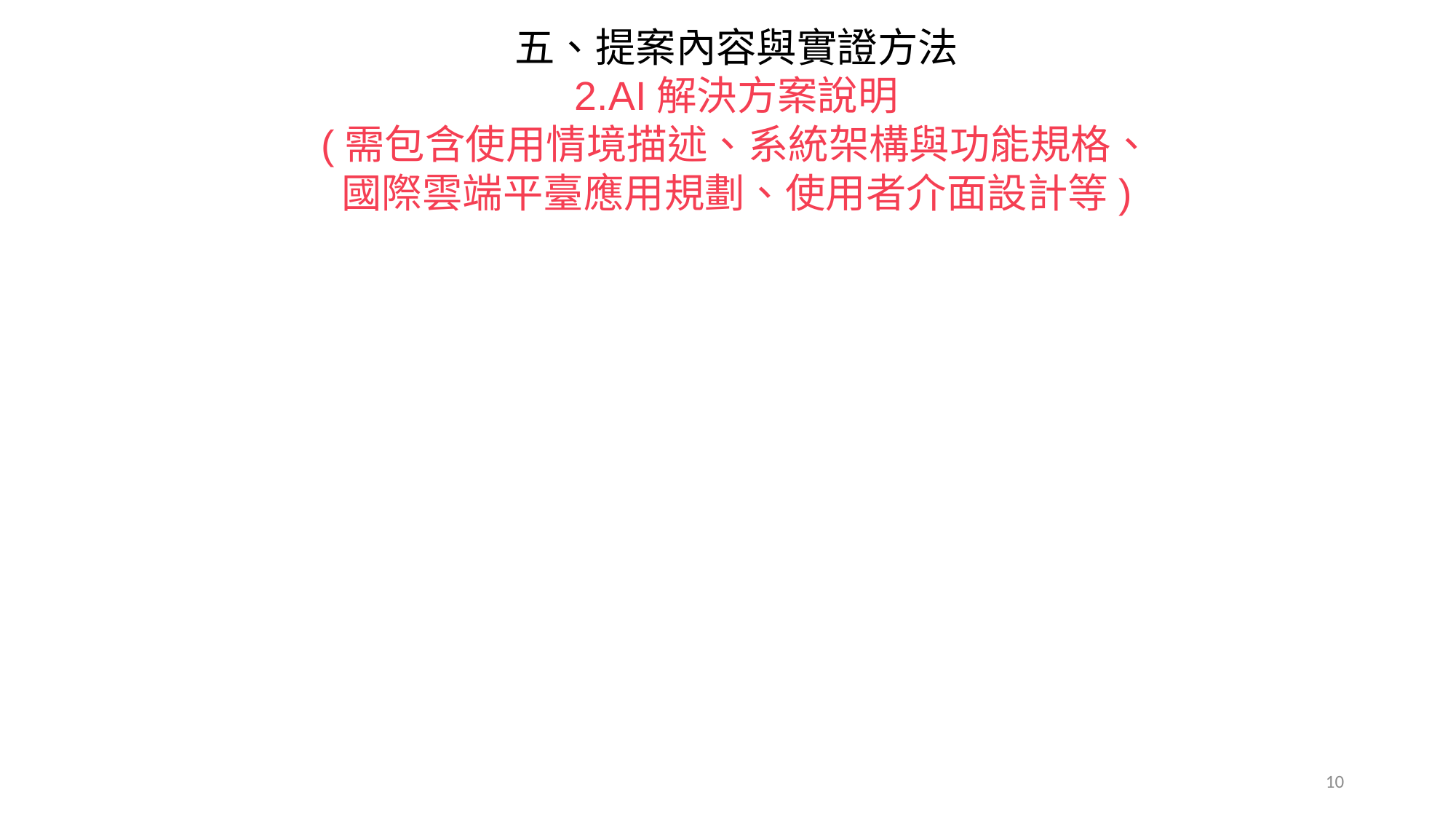

五、提案內容與實證方法
2.AI解決方案說明
(需包含使用情境描述、系統架構與功能規格、
國際雲端平臺應用規劃、使用者介面設計等)

10